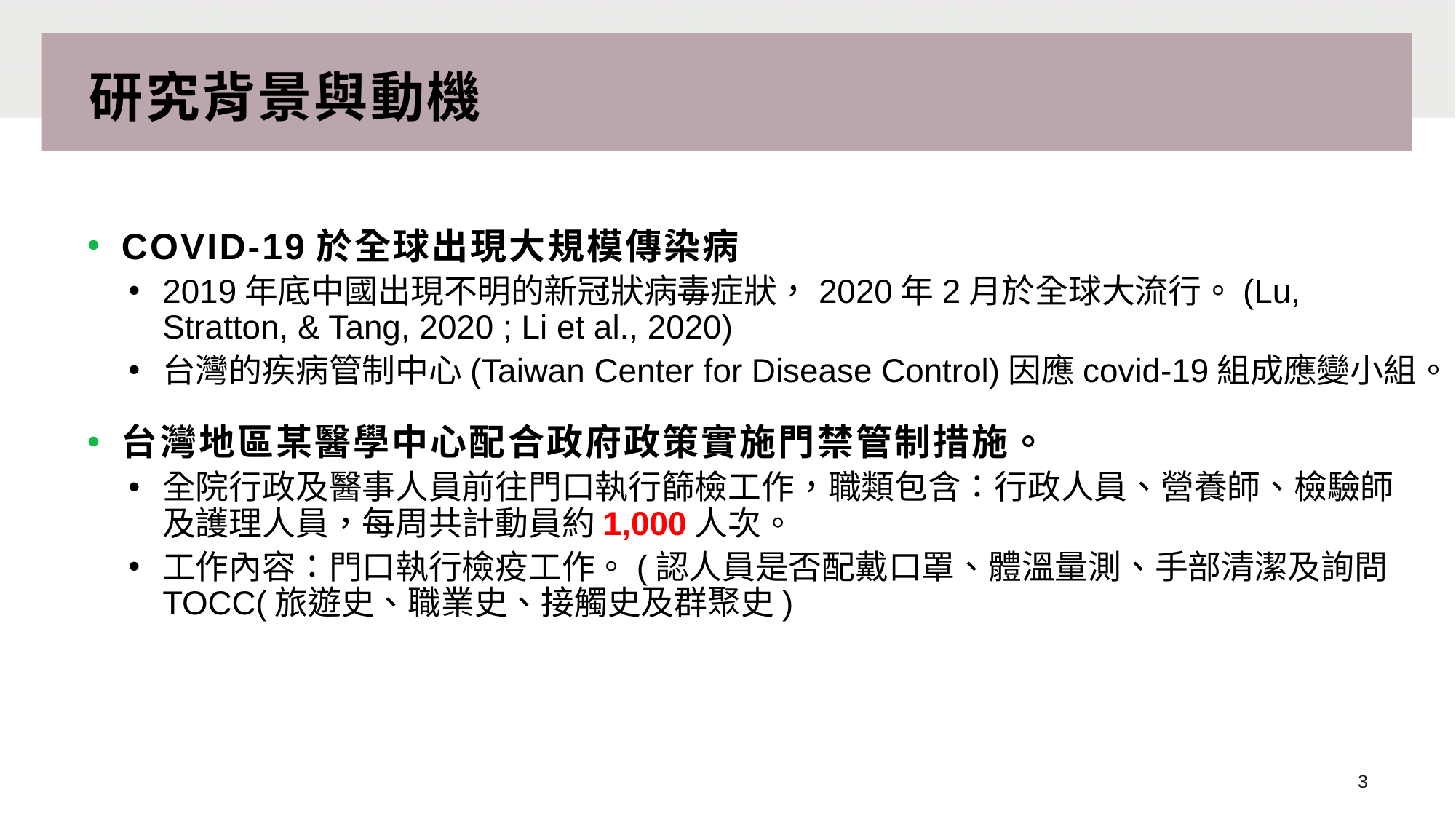

# 研究背景與動機
COVID-19於全球出現大規模傳染病
2019年底中國出現不明的新冠狀病毒症狀，2020年2月於全球大流行。(Lu, Stratton, & Tang, 2020 ; Li et al., 2020)
台灣的疾病管制中心(Taiwan Center for Disease Control)因應covid-19組成應變小組。
台灣地區某醫學中心配合政府政策實施門禁管制措施。
全院行政及醫事人員前往門口執行篩檢工作，職類包含：行政人員、營養師、檢驗師及護理人員，每周共計動員約1,000人次。
工作內容：門口執行檢疫工作。(認人員是否配戴口罩、體溫量測、手部清潔及詢問TOCC(旅遊史、職業史、接觸史及群聚史)

3